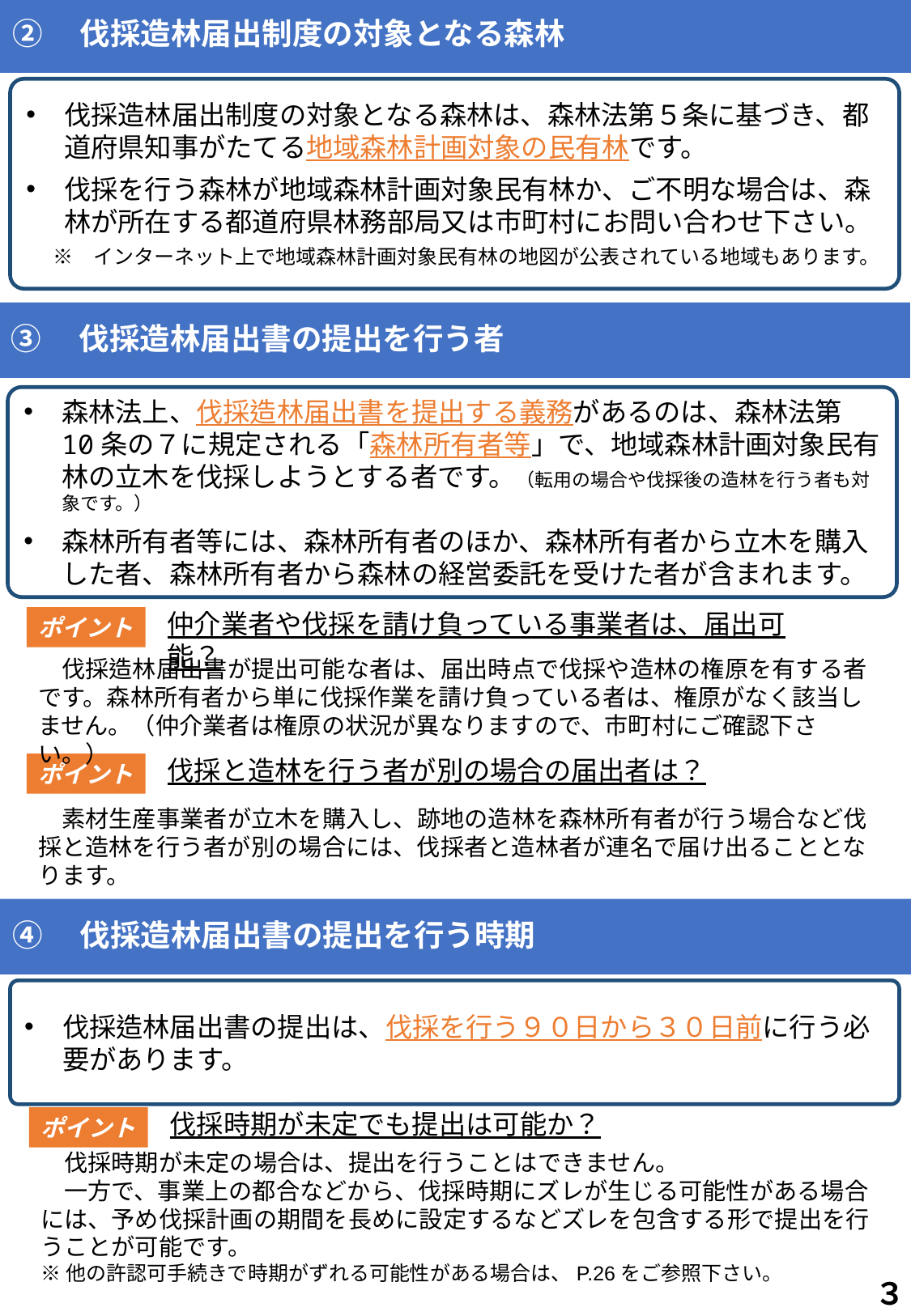

# ②　伐採造林届出制度の対象となる森林
伐採造林届出制度の対象となる森林は、森林法第５条に基づき、都道府県知事がたてる地域森林計画対象の民有林です。
伐採を行う森林が地域森林計画対象民有林か、ご不明な場合は、森林が所在する都道府県林務部局又は市町村にお問い合わせ下さい。
　※　インターネット上で地域森林計画対象民有林の地図が公表されている地域もあります。
法§5・10の8Ⅰ
③　伐採造林届出書の提出を行う者
森林法上、伐採造林届出書を提出する義務があるのは、森林法第10条の７に規定される「森林所有者等」で、地域森林計画対象民有林の立木を伐採しようとする者です。（転用の場合や伐採後の造林を行う者も対象です。）
森林所有者等には、森林所有者のほか、森林所有者から立木を購入した者、森林所有者から森林の経営委託を受けた者が含まれます。
法§10の7Ⅰ・10の８Ⅰ
仲介業者や伐採を請け負っている事業者は、届出可能？
ポイント
　伐採造林届出書が提出可能な者は、届出時点で伐採や造林の権原を有する者です。森林所有者から単に伐採作業を請け負っている者は、権原がなく該当しません。（仲介業者は権原の状況が異なりますので、市町村にご確認下さい。）
マP3②
伐採と造林を行う者が別の場合の届出者は？
ポイント
　素材生産事業者が立木を購入し、跡地の造林を森林所有者が行う場合など伐採と造林を行う者が別の場合には、伐採者と造林者が連名で届け出ることとなります。
告4注意事項2
④　伐採造林届出書の提出を行う時期
伐採造林届出書の提出は、伐採を行う９０日から３０日前に行う必要があります。
規§9Ⅰ
伐採時期が未定でも提出は可能か？
ポイント
　伐採時期が未定の場合は、提出を行うことはできません。
　一方で、事業上の都合などから、伐採時期にズレが生じる可能性がある場合には、予め伐採計画の期間を長めに設定するなどズレを包含する形で提出を行うことが可能です。
※他の許認可手続きで時期がずれる可能性がある場合は、P.26をご参照下さい。
３